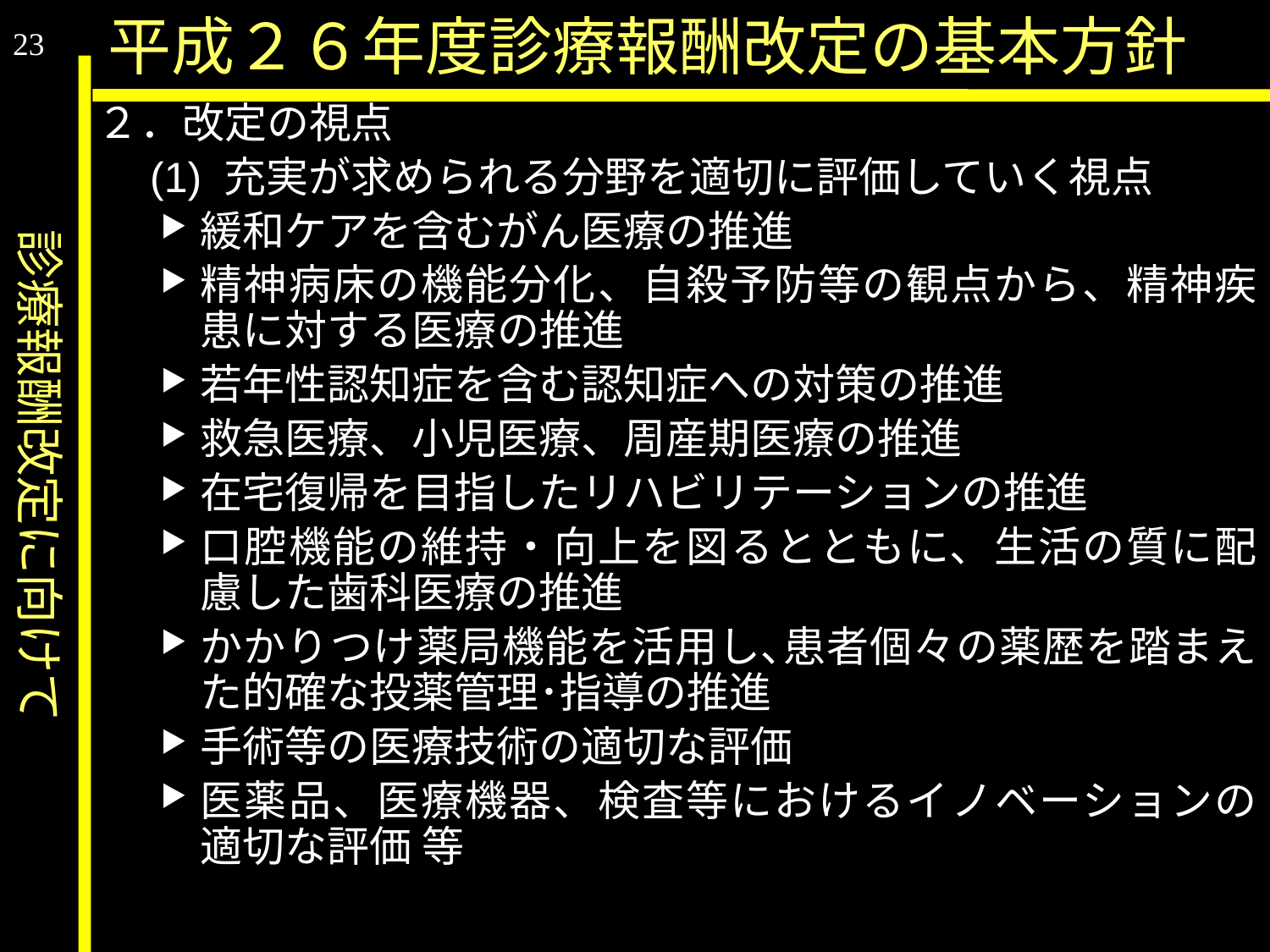

診療報酬改定に向けて
平成２６年度診療報酬改定の基本方針
23

２．改定の視点
　(1) 充実が求められる分野を適切に評価していく視点
緩和ケアを含むがん医療の推進
精神病床の機能分化、自殺予防等の観点から、精神疾患に対する医療の推進
若年性認知症を含む認知症への対策の推進
救急医療、小児医療、周産期医療の推進
在宅復帰を目指したリハビリテーションの推進
口腔機能の維持・向上を図るとともに、生活の質に配慮した歯科医療の推進
かかりつけ薬局機能を活用し､患者個々の薬歴を踏まえた的確な投薬管理･指導の推進
手術等の医療技術の適切な評価
医薬品、医療機器、検査等におけるイノベーションの適切な評価 等